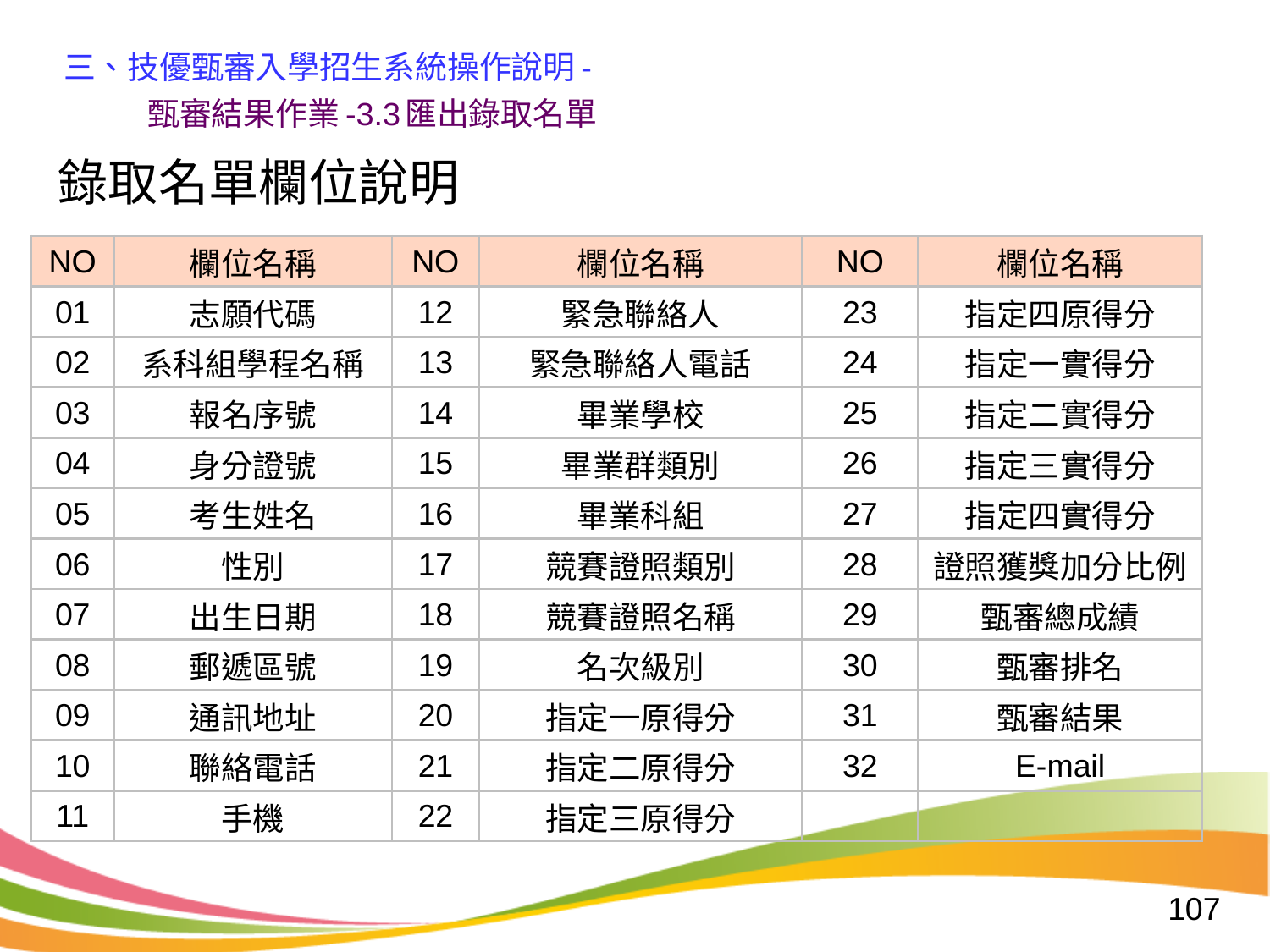

三、技優甄審入學招生系統操作說明-
             甄審結果作業-3.3匯出錄取名單
錄取名單欄位說明
| NO | 欄位名稱 | NO | 欄位名稱 | NO | 欄位名稱 |
| --- | --- | --- | --- | --- | --- |
| 01 | 志願代碼 | 12 | 緊急聯絡人 | 23 | 指定四原得分 |
| 02 | 系科組學程名稱 | 13 | 緊急聯絡人電話 | 24 | 指定一實得分 |
| 03 | 報名序號 | 14 | 畢業學校 | 25 | 指定二實得分 |
| 04 | 身分證號 | 15 | 畢業群類別 | 26 | 指定三實得分 |
| 05 | 考生姓名 | 16 | 畢業科組 | 27 | 指定四實得分 |
| 06 | 性別 | 17 | 競賽證照類別 | 28 | 證照獲獎加分比例 |
| 07 | 出生日期 | 18 | 競賽證照名稱 | 29 | 甄審總成績 |
| 08 | 郵遞區號 | 19 | 名次級別 | 30 | 甄審排名 |
| 09 | 通訊地址 | 20 | 指定一原得分 | 31 | 甄審結果 |
| 10 | 聯絡電話 | 21 | 指定二原得分 | 32 | E-mail |
| 11 | 手機 | 22 | 指定三原得分 |  |  |